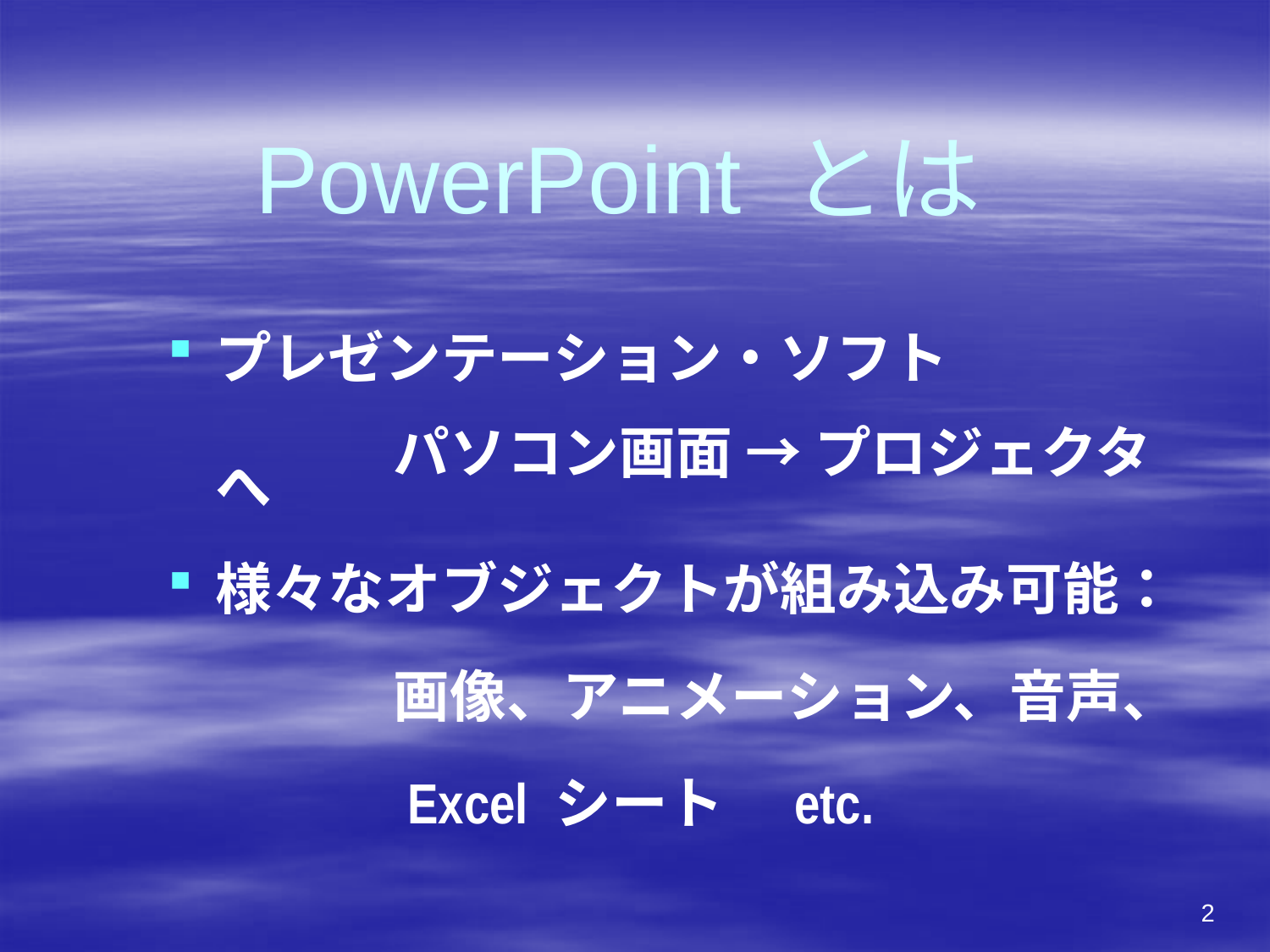

# PowerPoint とは
プレゼンテーション・ソフト
　　　　パソコン画面 → プロジェクタへ
様々なオブジェクトが組み込み可能：
　　　　画像、アニメーション、音声、
　　　　Excel シート　etc.
2